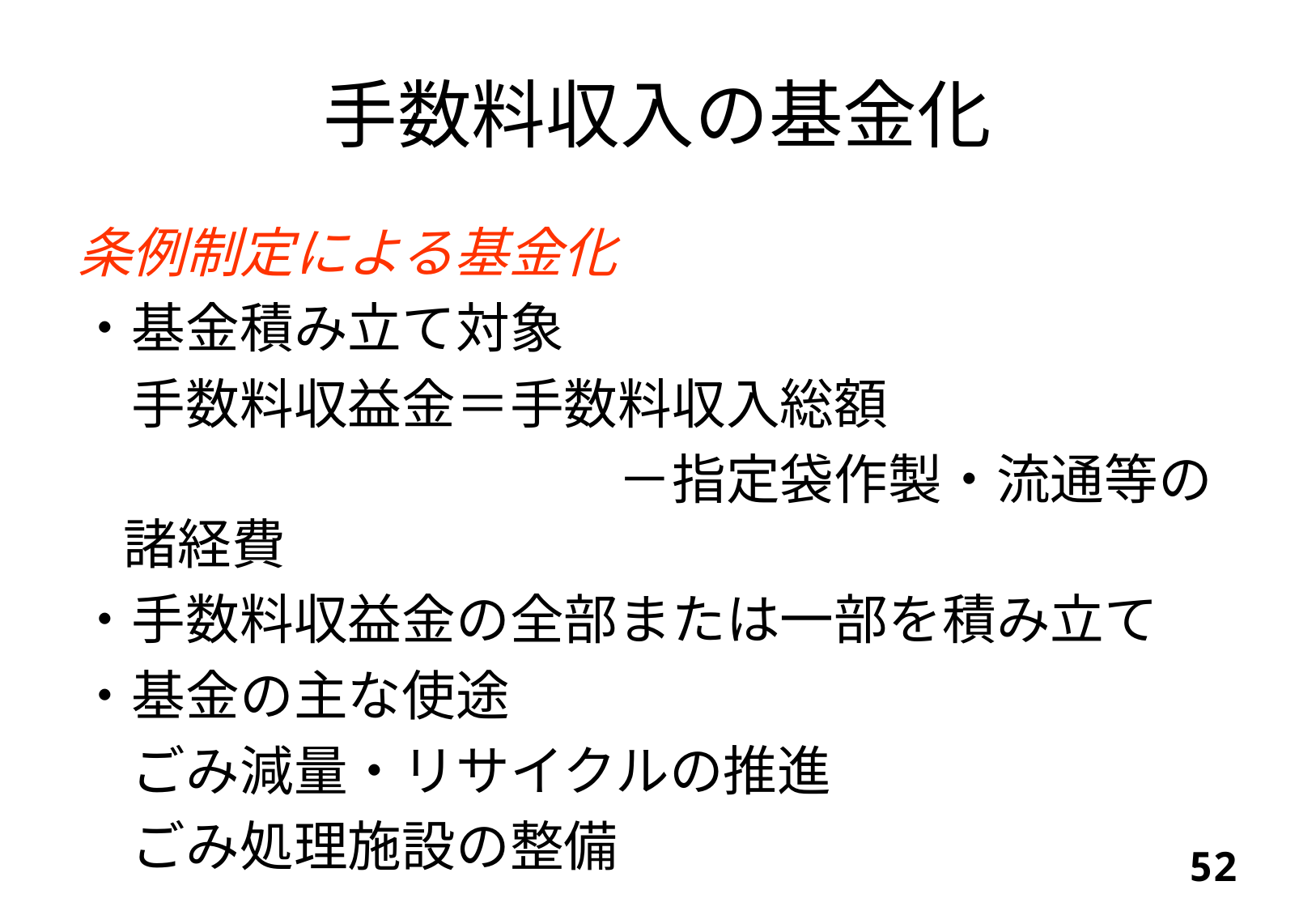

# 手数料収入の基金化
条例制定による基金化
・基金積み立て対象
　手数料収益金＝手数料収入総額
　　　　　　　　　　－指定袋作製・流通等の諸経費
・手数料収益金の全部または一部を積み立て
・基金の主な使途
　ごみ減量・リサイクルの推進
　ごみ処理施設の整備
52